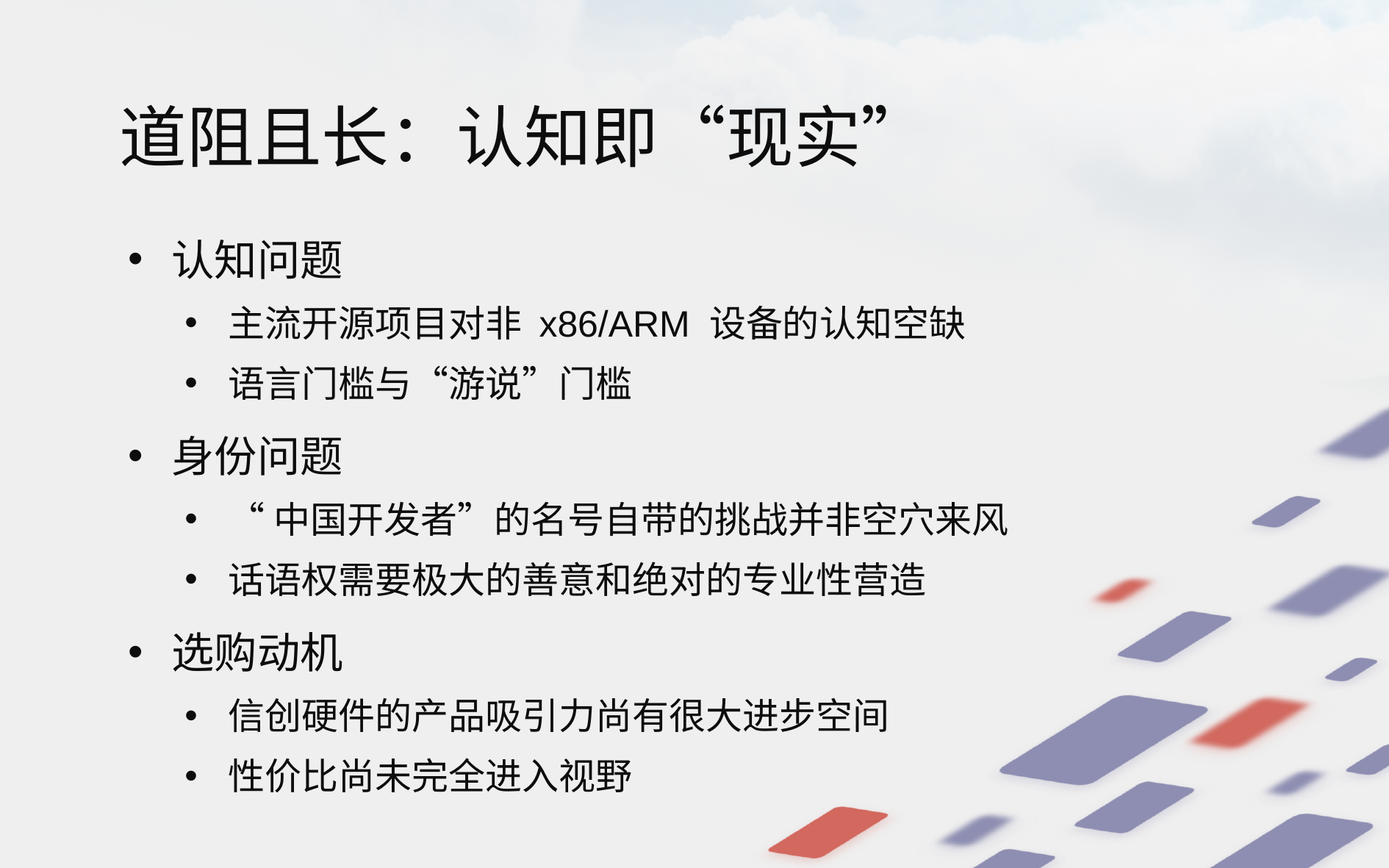

# 道阻且长：认知即“现实”
认知问题
主流开源项目对非 x86/ARM 设备的认知空缺
语言门槛与“游说”门槛
身份问题
“中国开发者”的名号自带的挑战并非空穴来风
话语权需要极大的善意和绝对的专业性营造
选购动机
信创硬件的产品吸引力尚有很大进步空间
性价比尚未完全进入视野